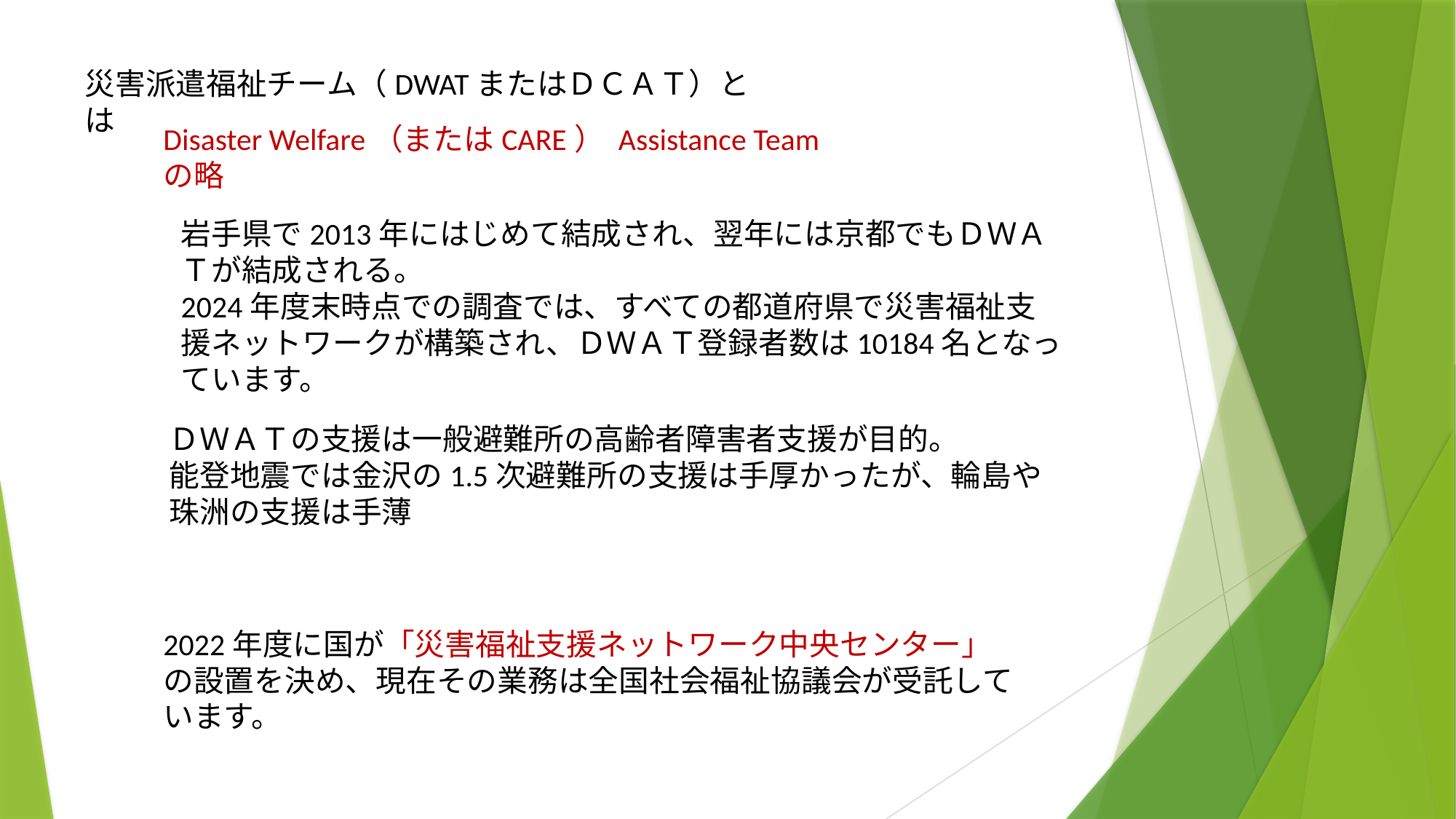

災害派遣福祉チーム（DWATまたはＤＣＡＴ）とは
Disaster Welfare（またはCARE） Assistance Team の略
岩手県で2013年にはじめて結成され、翌年には京都でもＤＷＡＴが結成される。
2024年度末時点での調査では、すべての都道府県で災害福祉支援ネットワークが構築され、ＤＷＡＴ登録者数は10184名となっています。
ＤＷＡＴの支援は一般避難所の高齢者障害者支援が目的。
能登地震では金沢の1.5次避難所の支援は手厚かったが、輪島や珠洲の支援は手薄
2022年度に国が「災害福祉支援ネットワーク中央センター」の設置を決め、現在その業務は全国社会福祉協議会が受託しています。